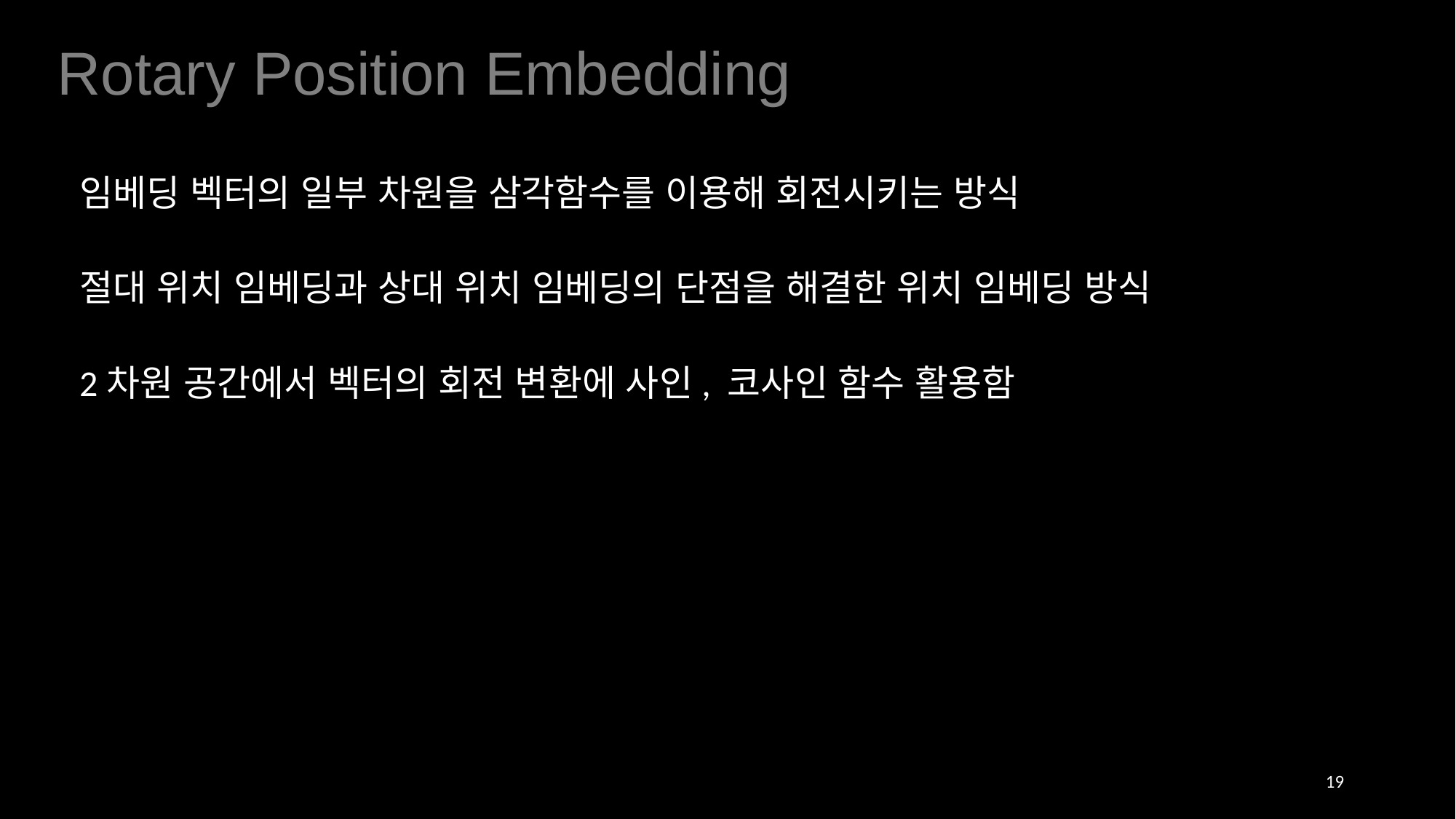

Rotary Position Embedding
임베딩 벡터의 일부 차원을 삼각함수를 이용해 회전시키는 방식
절대 위치 임베딩과 상대 위치 임베딩의 단점을 해결한 위치 임베딩 방식
2차원 공간에서 벡터의 회전 변환에 사인, 코사인 함수 활용함
19